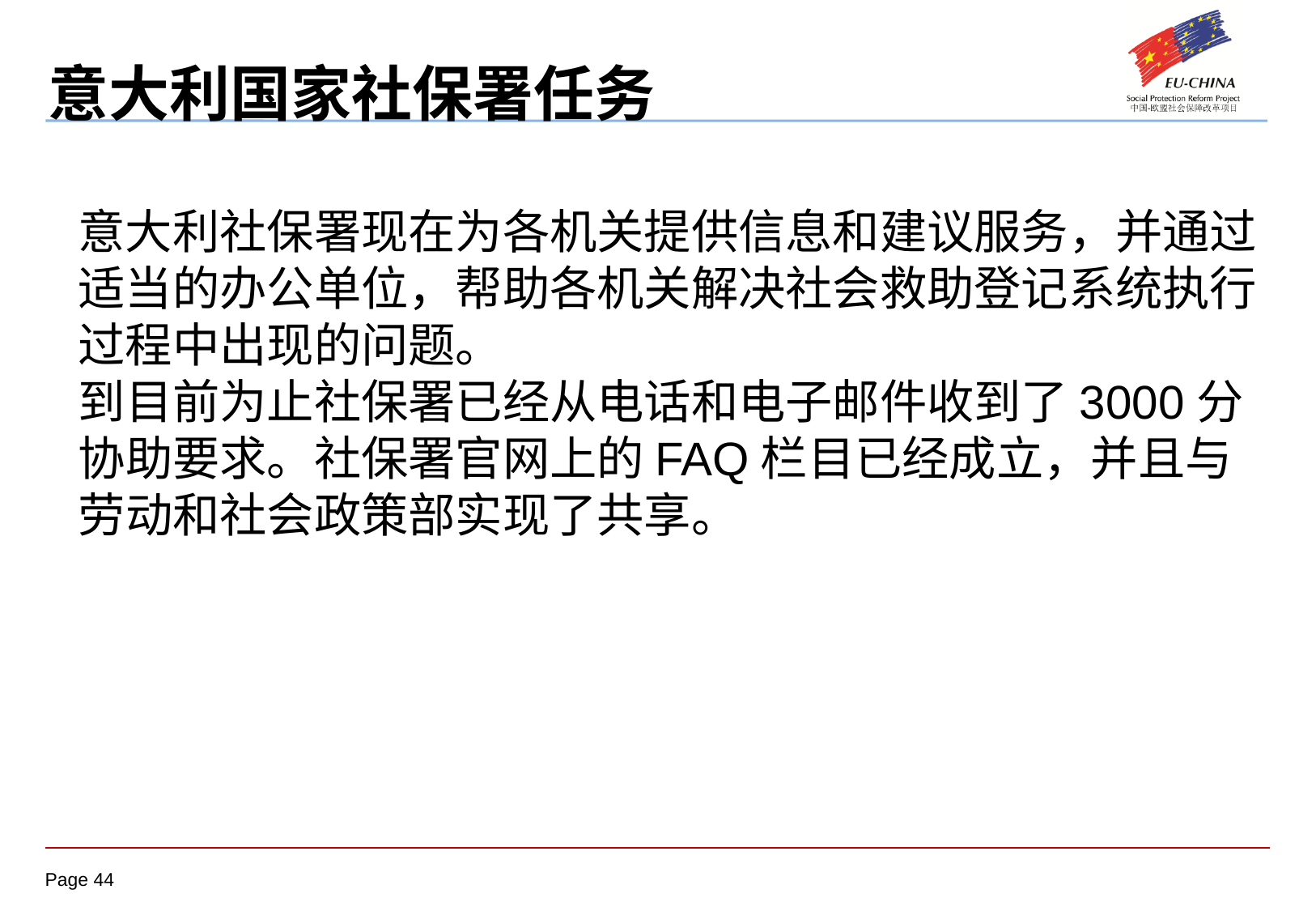

意大利国家社保署任务

意大利社保署现在为各机关提供信息和建议服务，并通过适当的办公单位，帮助各机关解决社会救助登记系统执行过程中出现的问题。
到目前为止社保署已经从电话和电子邮件收到了3000分协助要求。社保署官网上的FAQ栏目已经成立，并且与劳动和社会政策部实现了共享。